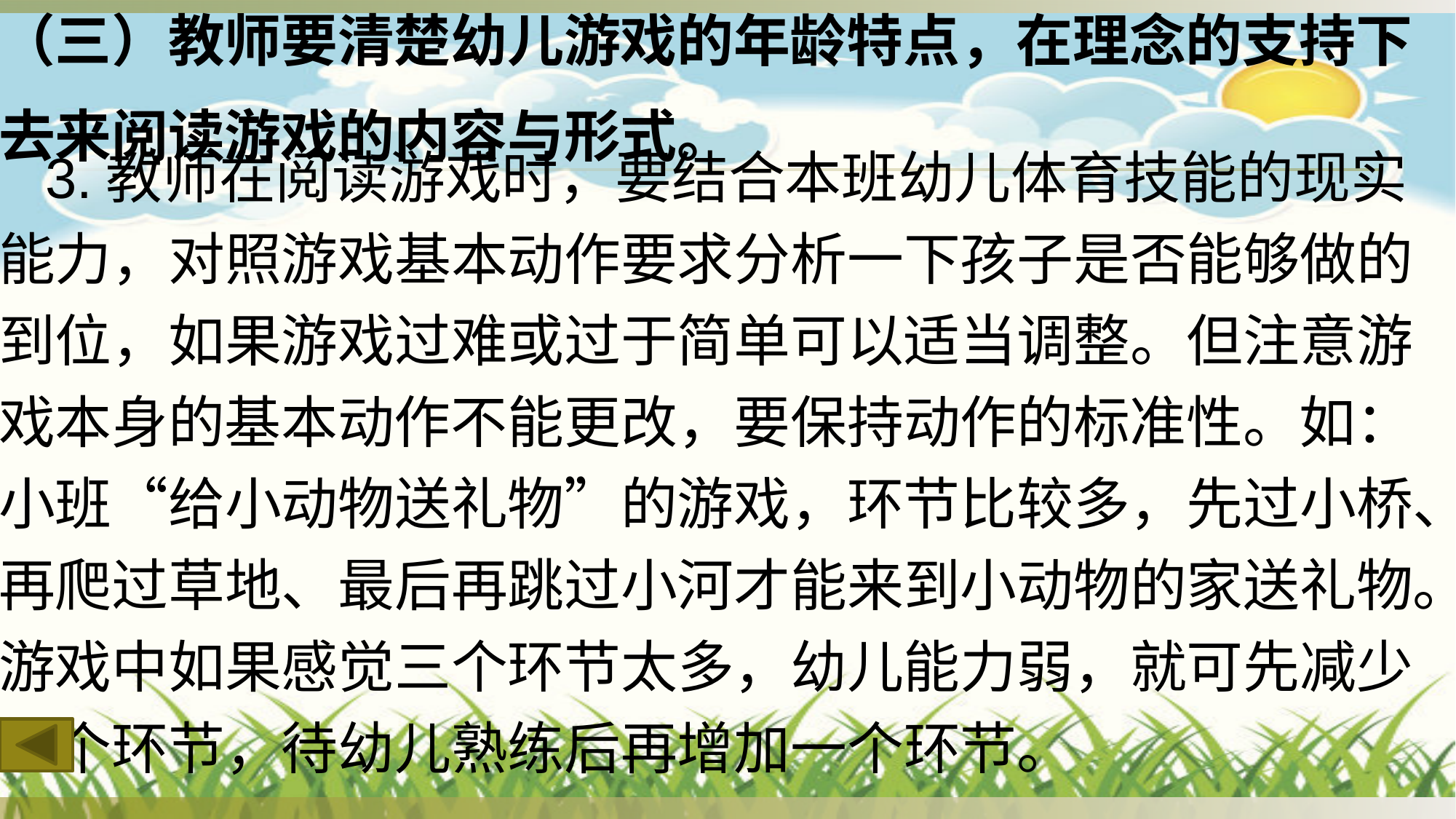

（三）教师要清楚幼儿游戏的年龄特点，在理念的支持下去来阅读游戏的内容与形式。

   3.教师在阅读游戏时，要结合本班幼儿体育技能的现实能力，对照游戏基本动作要求分析一下孩子是否能够做的到位，如果游戏过难或过于简单可以适当调整。但注意游戏本身的基本动作不能更改，要保持动作的标准性。如：小班“给小动物送礼物”的游戏，环节比较多，先过小桥、再爬过草地、最后再跳过小河才能来到小动物的家送礼物。游戏中如果感觉三个环节太多，幼儿能力弱，就可先减少一个环节，待幼儿熟练后再增加一个环节。